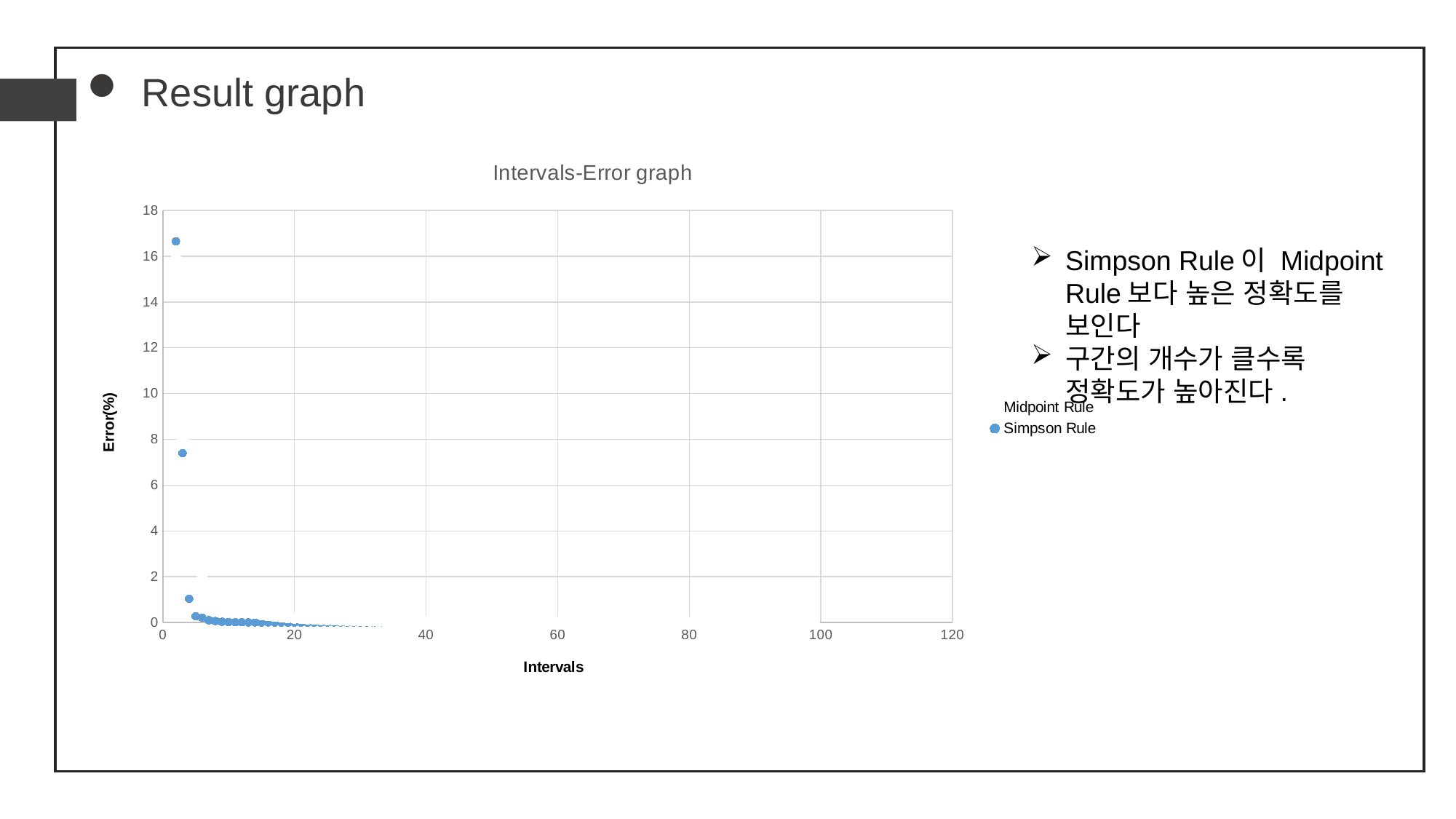

Result graph

### Chart: Intervals-Error graph

| Category |  |  |
|---|---|---|
Simpson Rule이 Midpoint Rule보다 높은 정확도를 보인다
구간의 개수가 클수록 정확도가 높아진다.